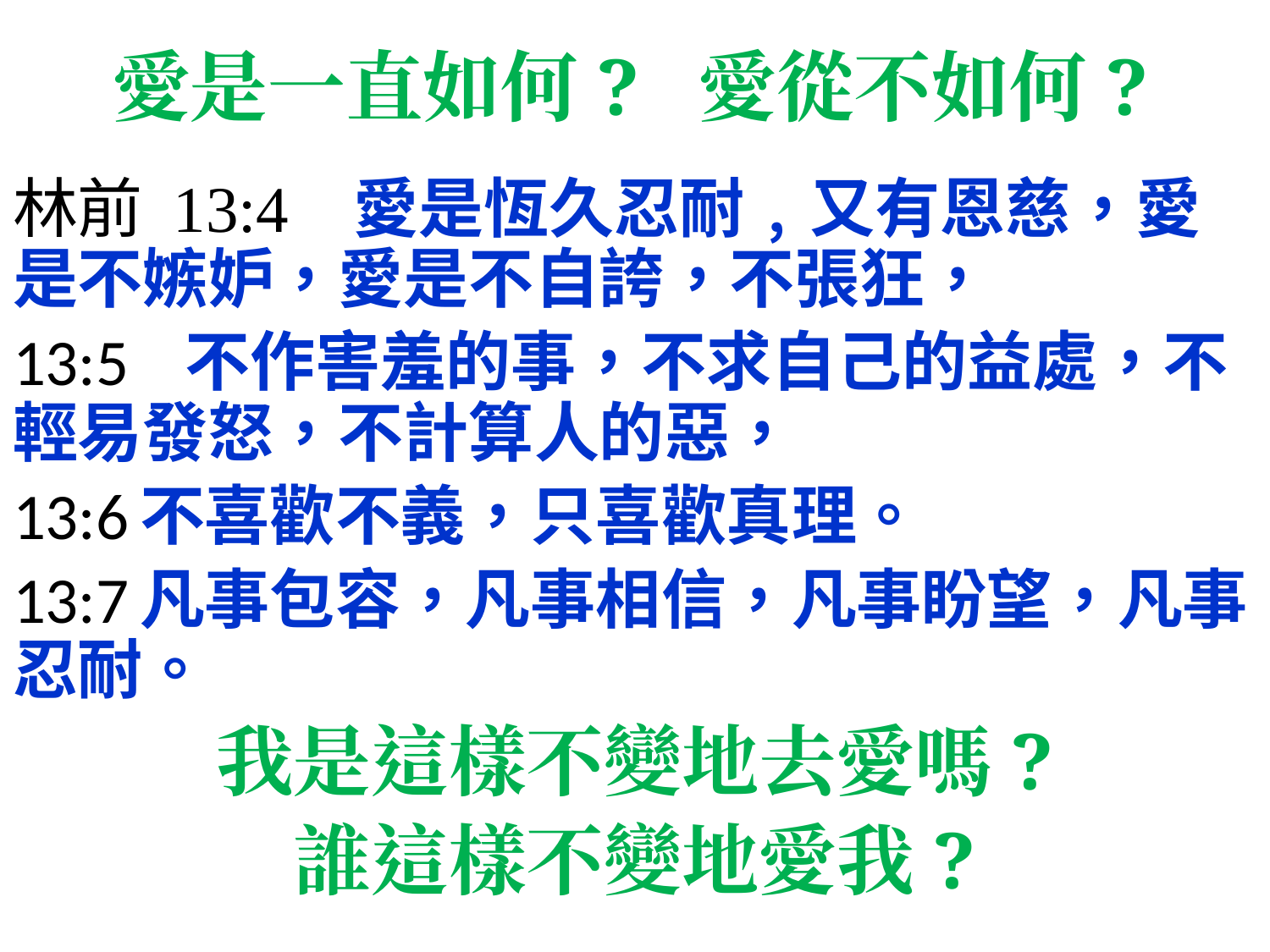

# 愛是一直如何?  愛從不如何?
林前 13:4   愛是恆久忍耐﹐又有恩慈，愛是不嫉妒，愛是不自誇，不張狂，
13:5	  不作害羞的事，不求自己的益處，不輕易發怒，不計算人的惡，
13:6	不喜歡不義，只喜歡真理。
13:7	凡事包容，凡事相信，凡事盼望，凡事忍耐。
我是這樣不變地去愛嗎?
誰這樣不變地愛我?